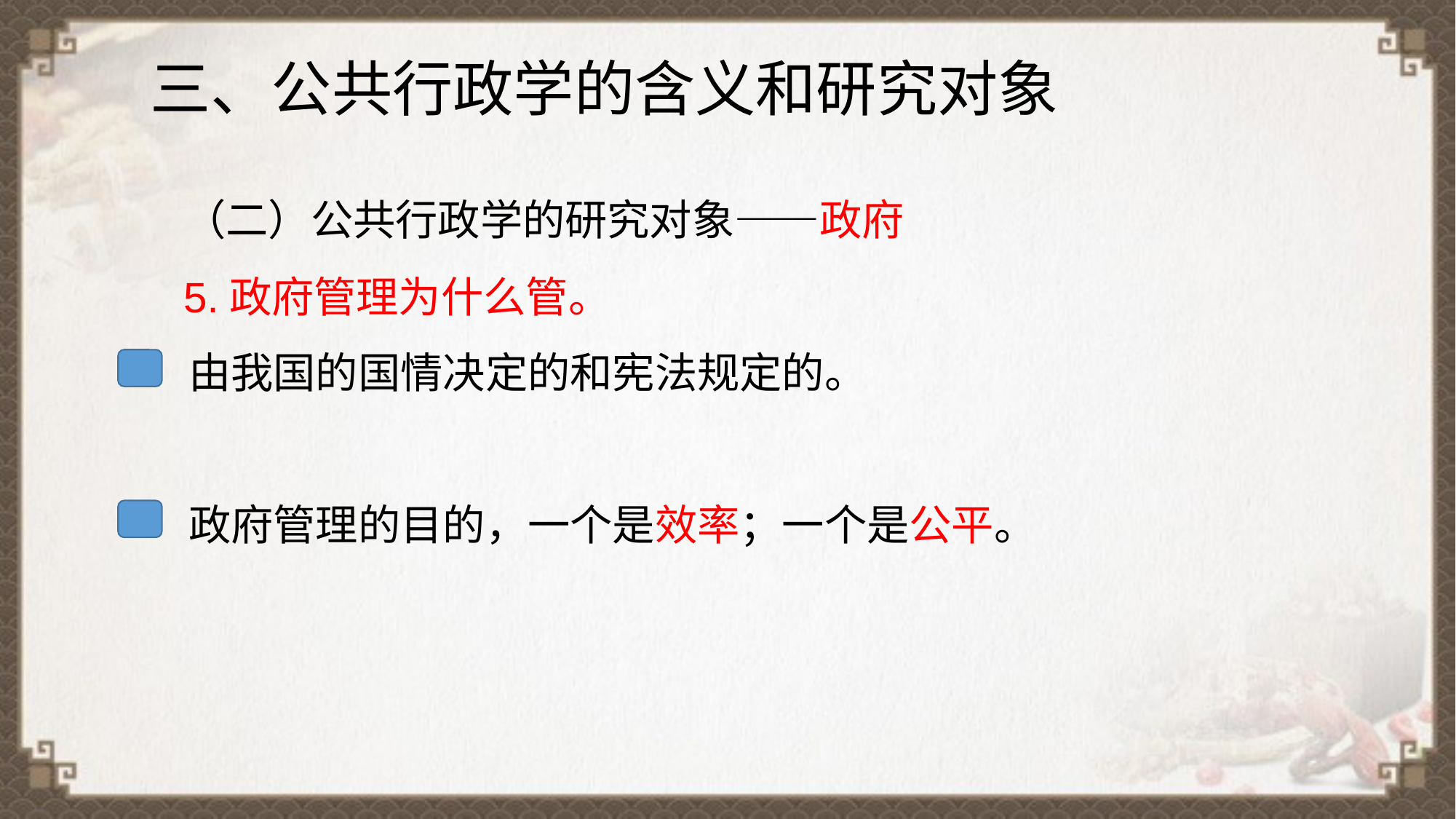

三、公共行政学的含义和研究对象

  （二）公共行政学的研究对象——政府
   5.政府管理为什么管。
   由我国的国情决定的和宪法规定的。

   政府管理的目的，一个是效率；一个是公平。